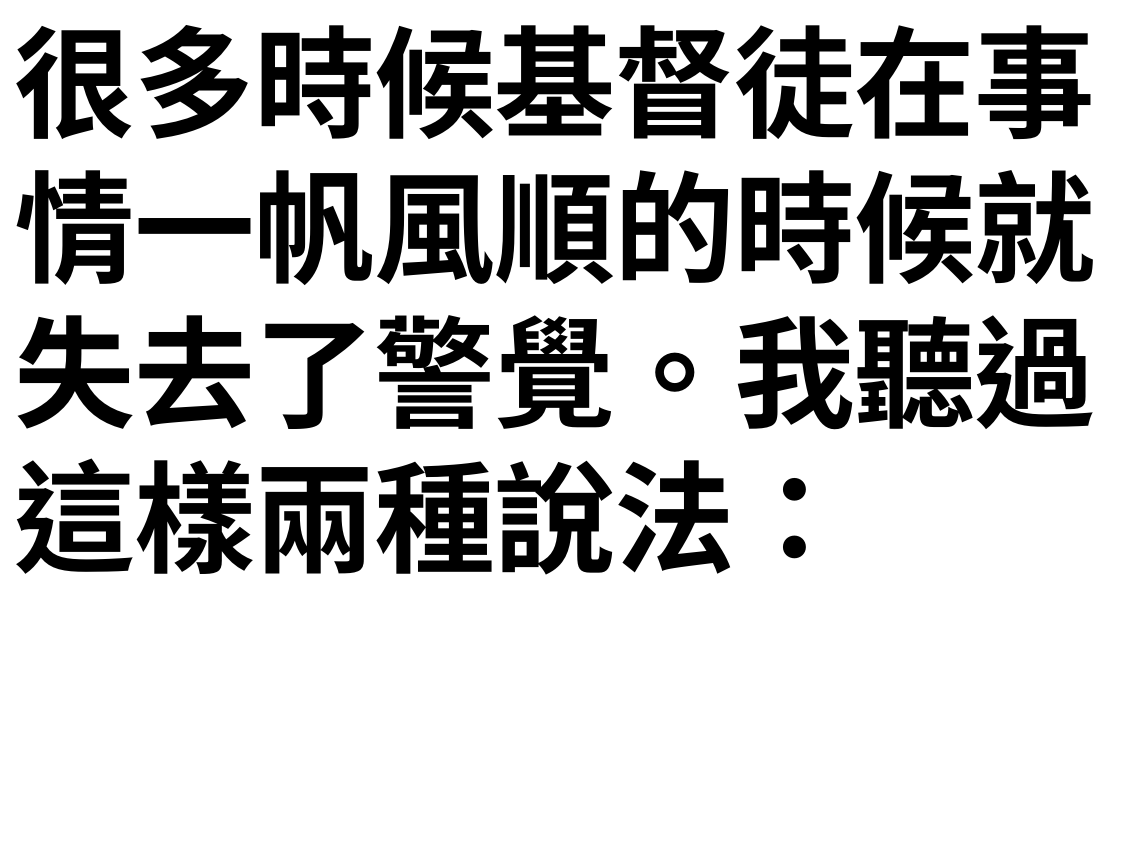

很多時候基督徒在事情一帆風順的時候就失去了警覺。我聽過這樣兩種說法：